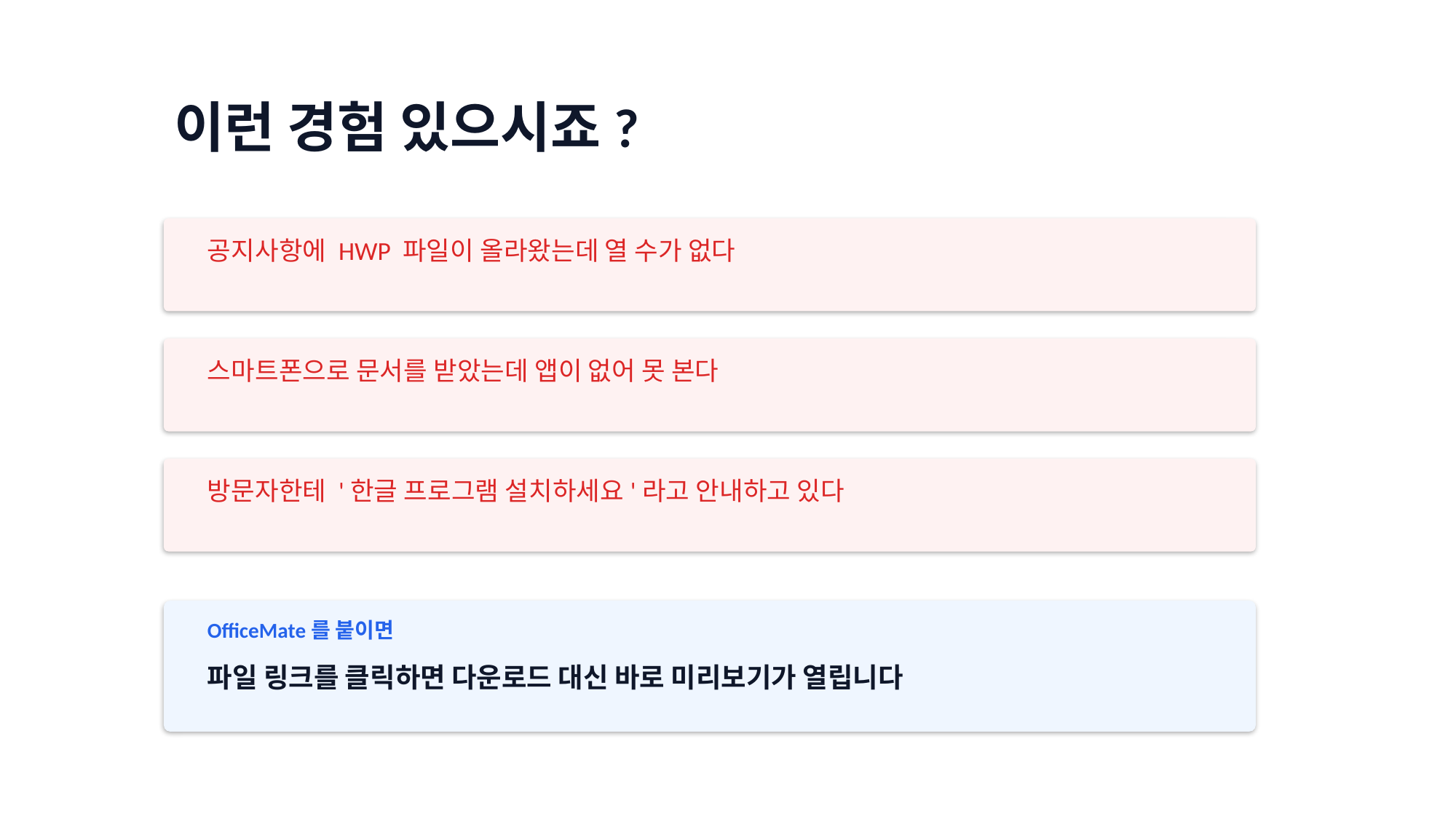

이런 경험 있으시죠?

공지사항에 HWP 파일이 올라왔는데 열 수가 없다

스마트폰으로 문서를 받았는데 앱이 없어 못 본다

방문자한테 '한글 프로그램 설치하세요'라고 안내하고 있다

OfficeMate를 붙이면
파일 링크를 클릭하면 다운로드 대신 바로 미리보기가 열립니다